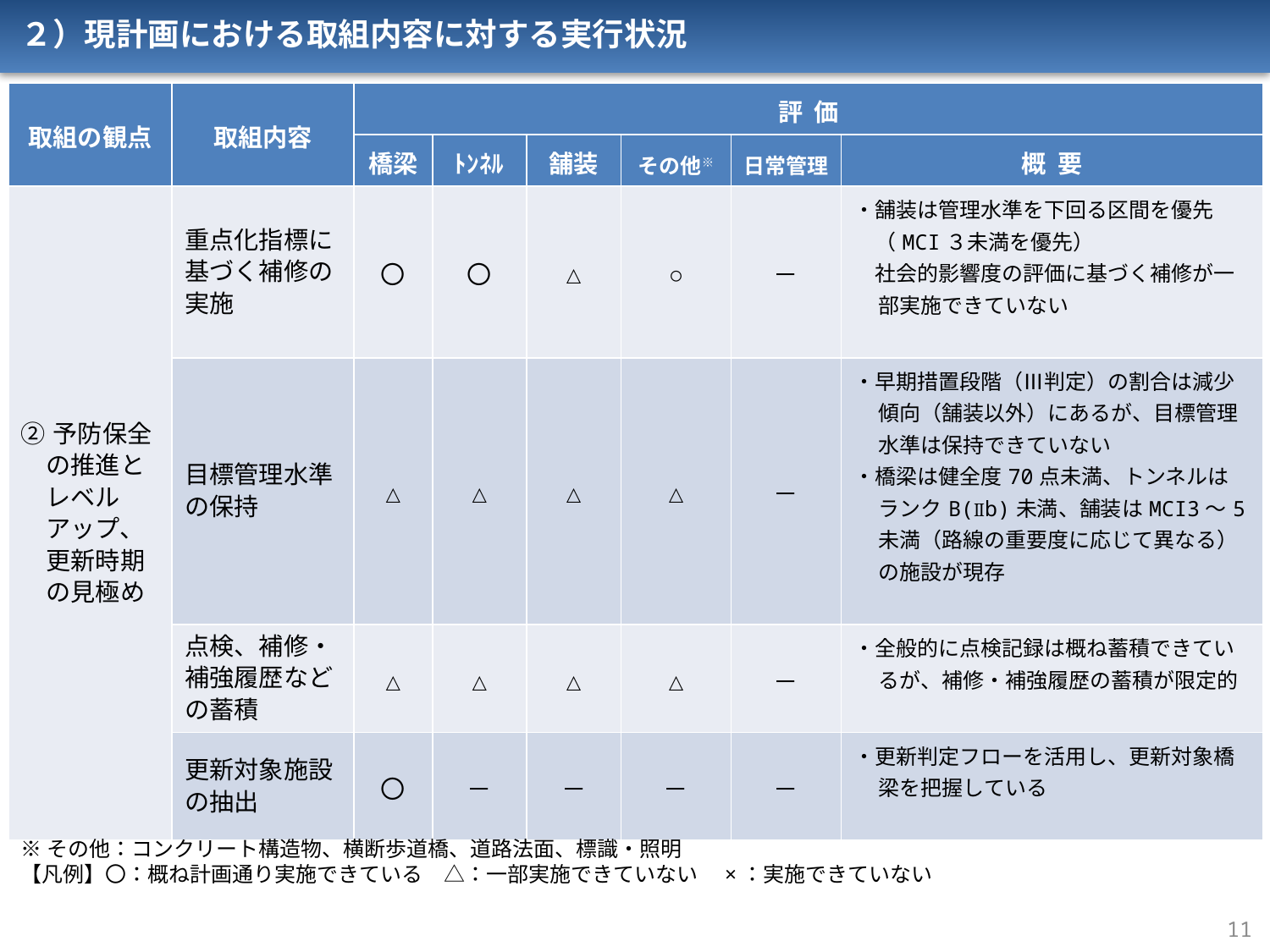

２）現計画における取組内容に対する実行状況
| 取組の観点 | 取組内容 | 評 価 |  |  |  |  |  |
| --- | --- | --- | --- | --- | --- | --- | --- |
|  |  | 橋梁 | ﾄﾝﾈﾙ | 舗装 | その他※ | 日常管理 | 概 要 |
| ②予防保全の推進とレベルアップ、更新時期の見極め | 重点化指標に基づく補修の実施 | 〇 | 〇 | △ | ○ | － | ・舗装は管理水準を下回る区間を優先 　（MCI３未満を優先） 　社会的影響度の評価に基づく補修が一部実施できていない |
|  | 目標管理水準の保持 | △ | △ | △ | △ | － | ・早期措置段階（Ⅲ判定）の割合は減少傾向（舗装以外）にあるが、目標管理水準は保持できていない ・橋梁は健全度70点未満、トンネルはランクB(Ⅱb)未満、舗装はMCI3～5未満（路線の重要度に応じて異なる）の施設が現存 |
|  | 点検、補修・補強履歴などの蓄積 | △ | △ | △ | △ | － | ・全般的に点検記録は概ね蓄積できているが、補修・補強履歴の蓄積が限定的 |
|  | 更新対象施設の抽出 | 〇 | － | － | － | － | ・更新判定フローを活用し、更新対象橋梁を把握している |
※その他：コンクリート構造物、横断歩道橋、道路法面、標識・照明
【凡例】〇：概ね計画通り実施できている　△：一部実施できていない　×：実施できていない
11